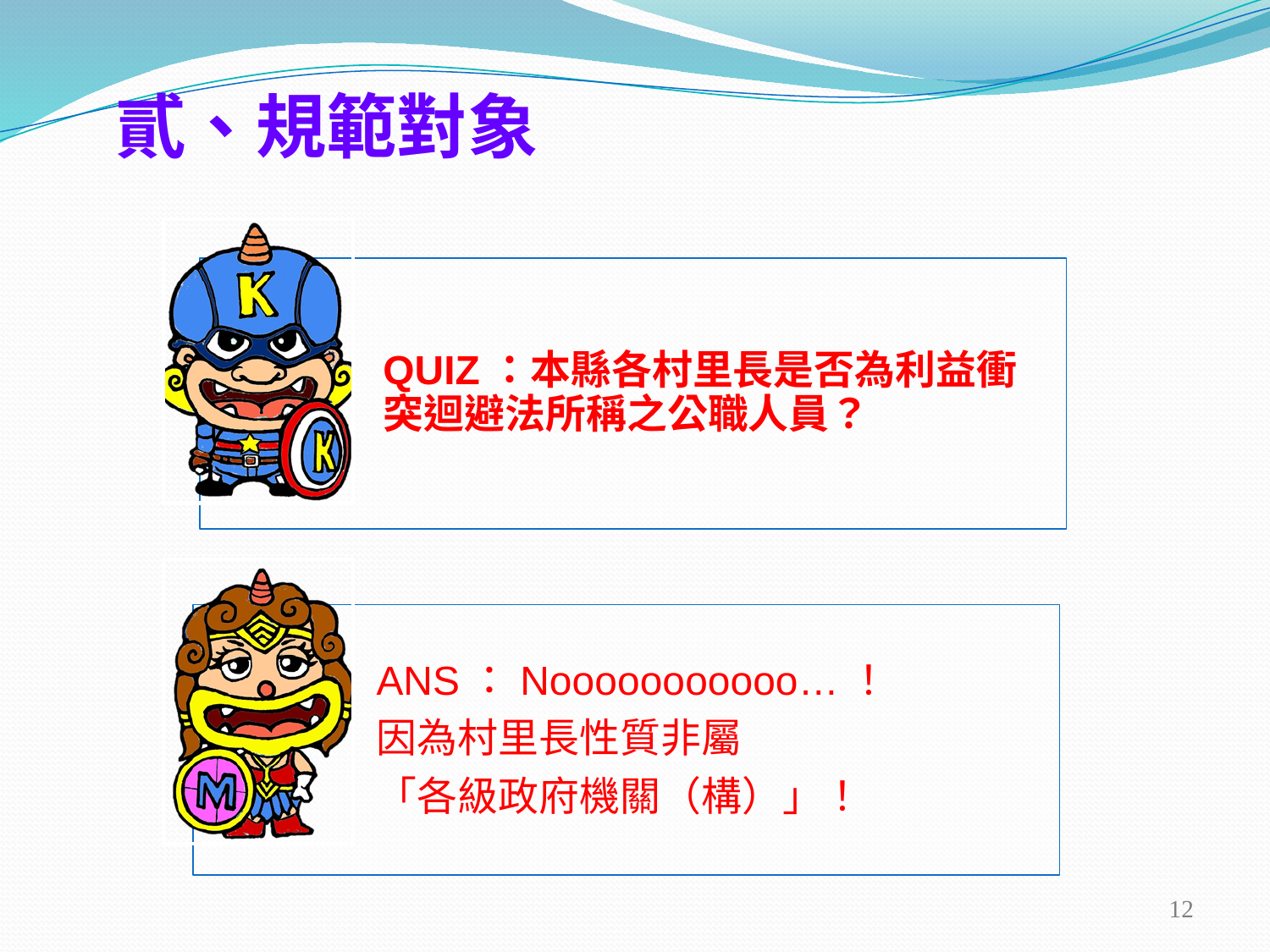

貳、規範對象
QUIZ：本縣各村里長是否為利益衝突迴避法所稱之公職人員？
ANS：Nooooooooooo…！
因為村里長性質非屬
「各級政府機關（構）」！
12